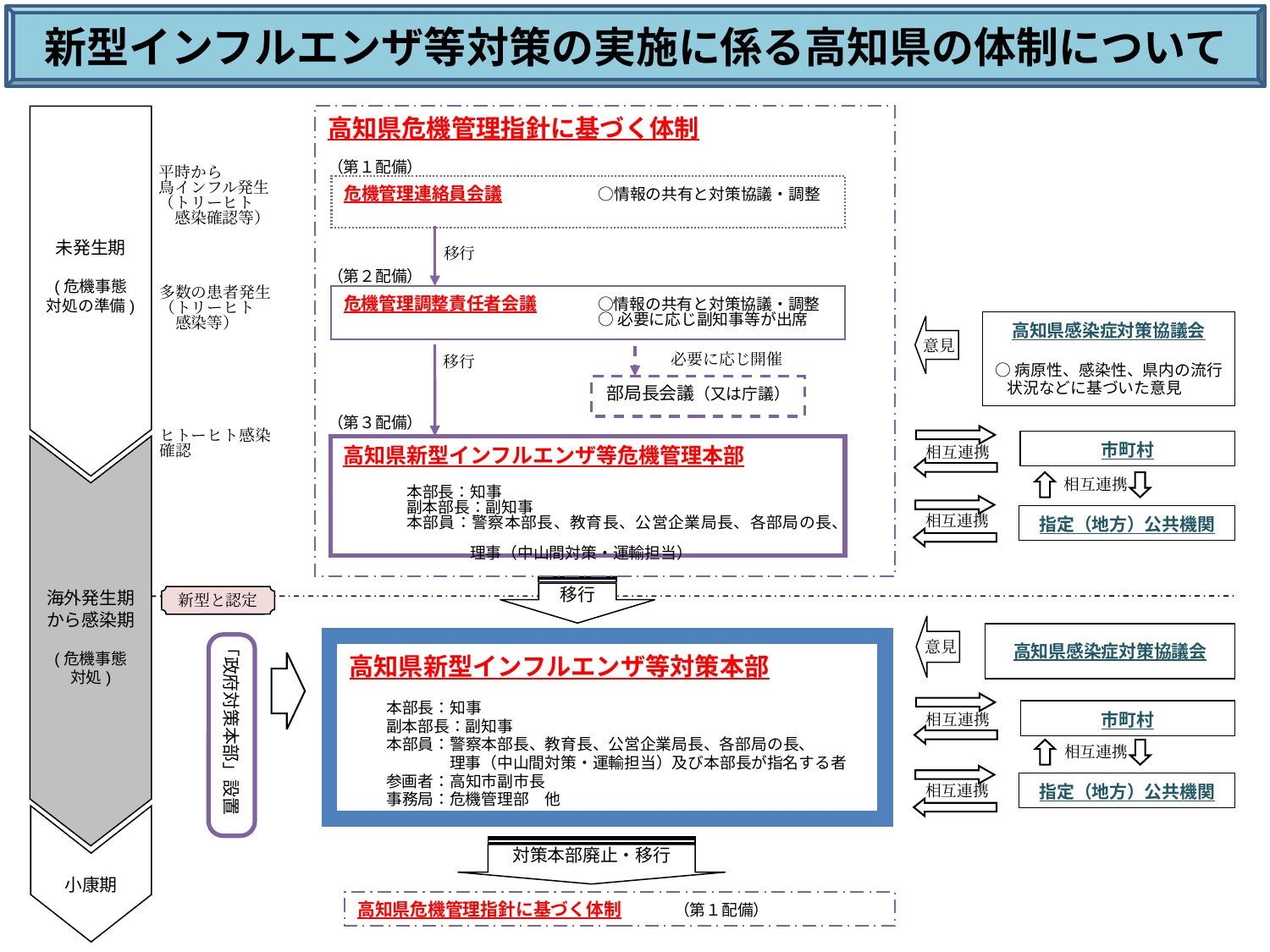

新型インフルエンザ等対策の実施に係る高知県の体制について
高知県危機管理指針に基づく体制

（第１配備）

（第２配備）

（第３配備）
平時から
鳥インフル発生
（トリーヒト
　感染確認等）
危機管理連絡員会議	○情報の共有と対策協議・調整
未発生期

(危機事態
対処の準備)
移行
多数の患者発生
（トリーヒト
　感染等）
危機管理調整責任者会議	○情報の共有と対策協議・調整
		○必要に応じ副知事等が出席
高知県感染症対策協議会

○病原性、感染性、県内の流行状況などに基づいた意見
意見
必要に応じ開催
移行
部局長会議（又は庁議）

ヒトーヒト感染
確認
市町村
高知県新型インフルエンザ等危機管理本部

　　　　本部長：知事
　　　　副本部長：副知事
本部員：警察本部長、教育長、公営企業局長、各部局の長、
　　　　理事（中山間対策・運輸担当）
相互連携

相互連携

相互連携

指定（地方）公共機関
移行
海外発生期
から感染期

(危機事態
対処)
新型と認定

意見
高知県感染症対策協議会
「政府対策本部」設置
高知県新型インフルエンザ等対策本部

本部長：知事
副本部長：副知事
本部員：警察本部長、教育長、公営企業局長、各部局の長、
　　　　理事（中山間対策・運輸担当）及び本部長が指名する者
参画者：高知市副市長
事務局：危機管理部　他

市町村
相互連携

対策本部廃止・移行
相互連携

相互連携

指定（地方）公共機関

小康期
高知県危機管理指針に基づく体制　　　（第１配備）